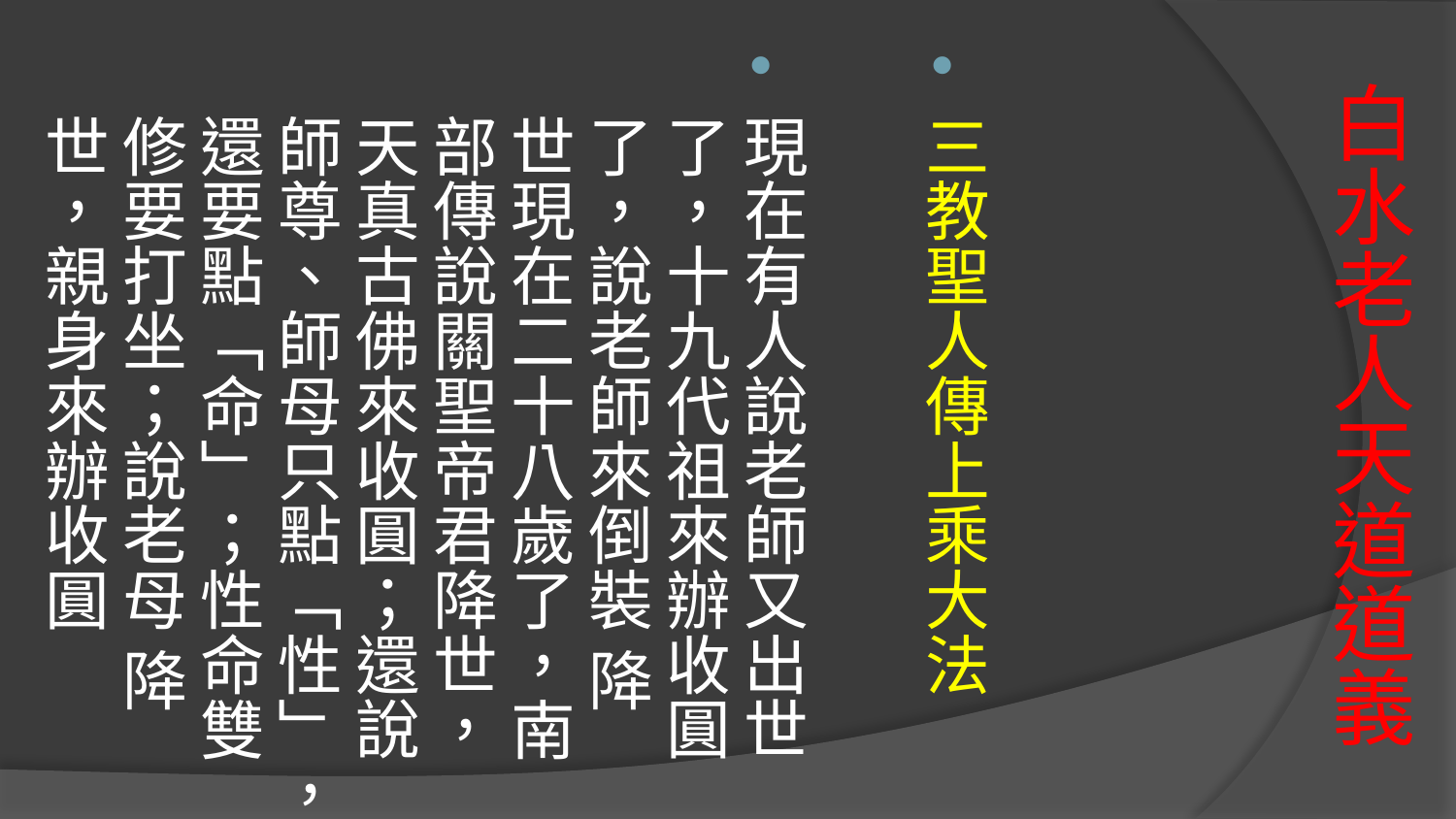

三教聖人傳上乘大法

現在有人說老師又出世了，十九代祖來辦收圓了，說老師來倒裝 降世現在二十八歲了，南部傳說關聖帝君降世，天真古佛來收圓；還說師尊、師母只點「性」，還要點「命」；性命雙修要打坐；說老母 降世，親身來辦收圓
# 白水老人天道道義